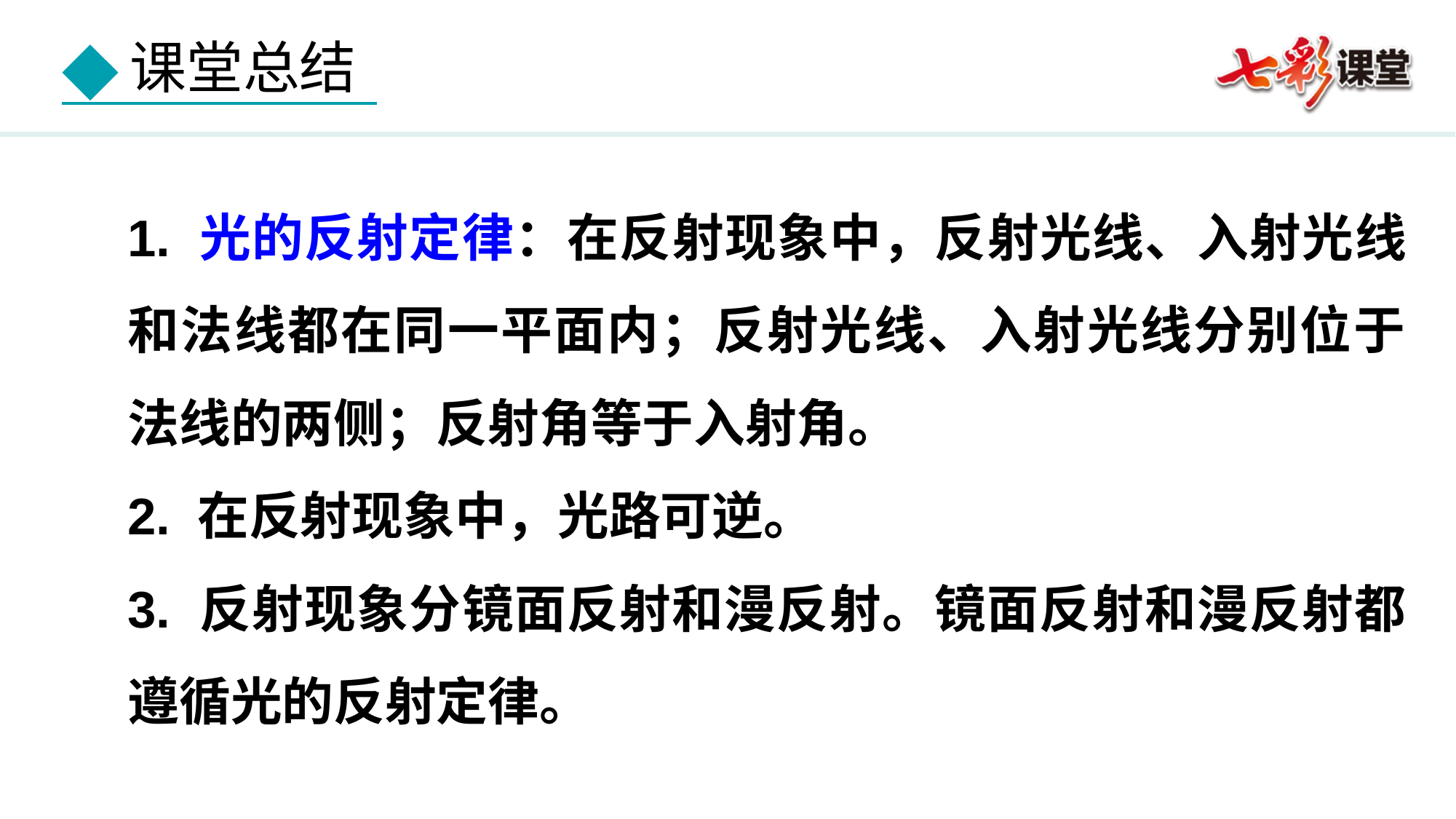

1. 光的反射定律：在反射现象中，反射光线、入射光线和法线都在同一平面内；反射光线、入射光线分别位于法线的两侧；反射角等于入射角。
2. 在反射现象中，光路可逆。
3. 反射现象分镜面反射和漫反射。镜面反射和漫反射都遵循光的反射定律。